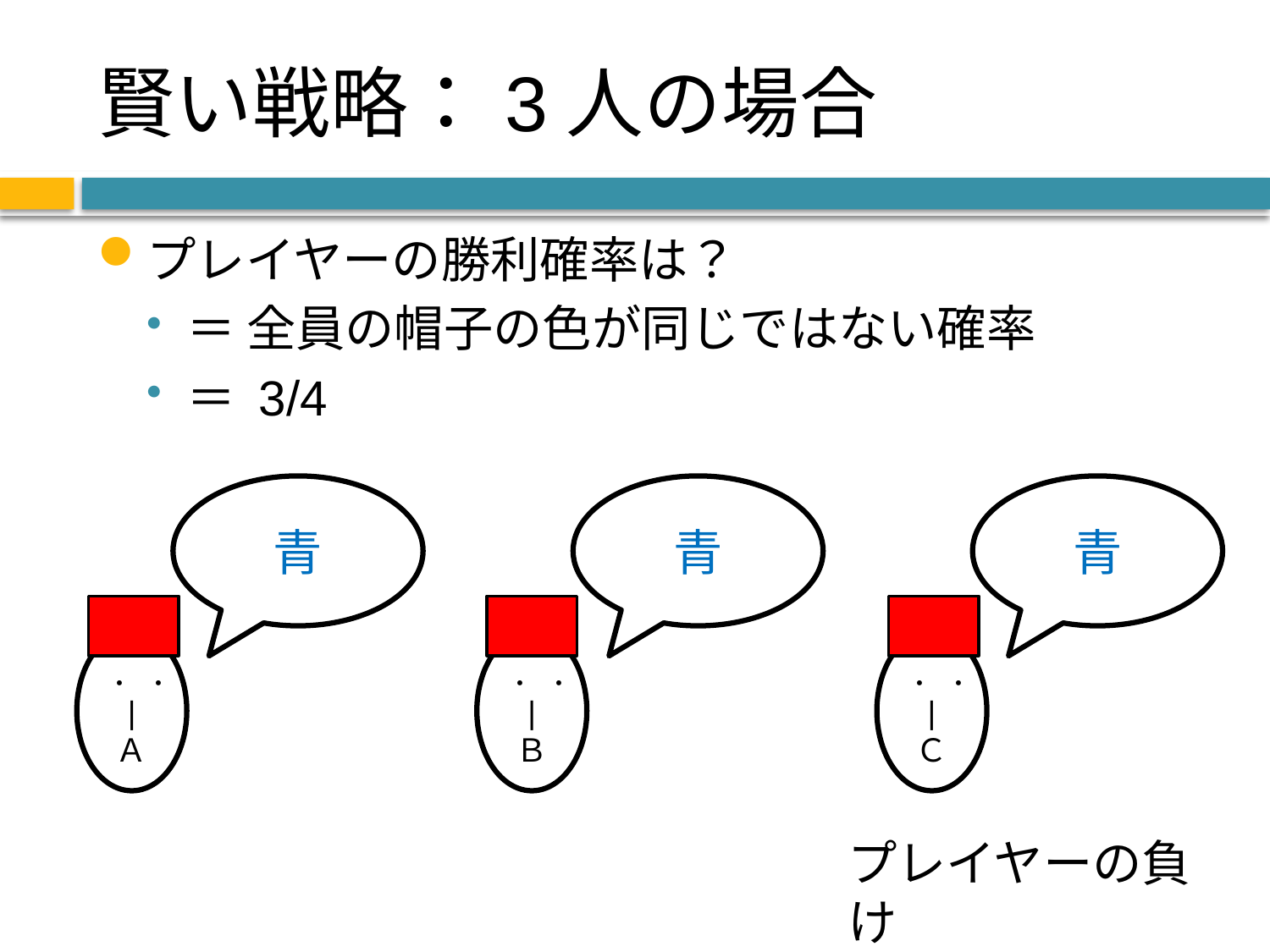

# 賢い戦略：3人の場合
プレイヤーの勝利確率は？
＝ 全員の帽子の色が同じではない確率
＝ 3/4
青
青
青

． ．
|
Ａ
． ．
|
Ｂ
． ．
|
Ｃ
プレイヤーの負け